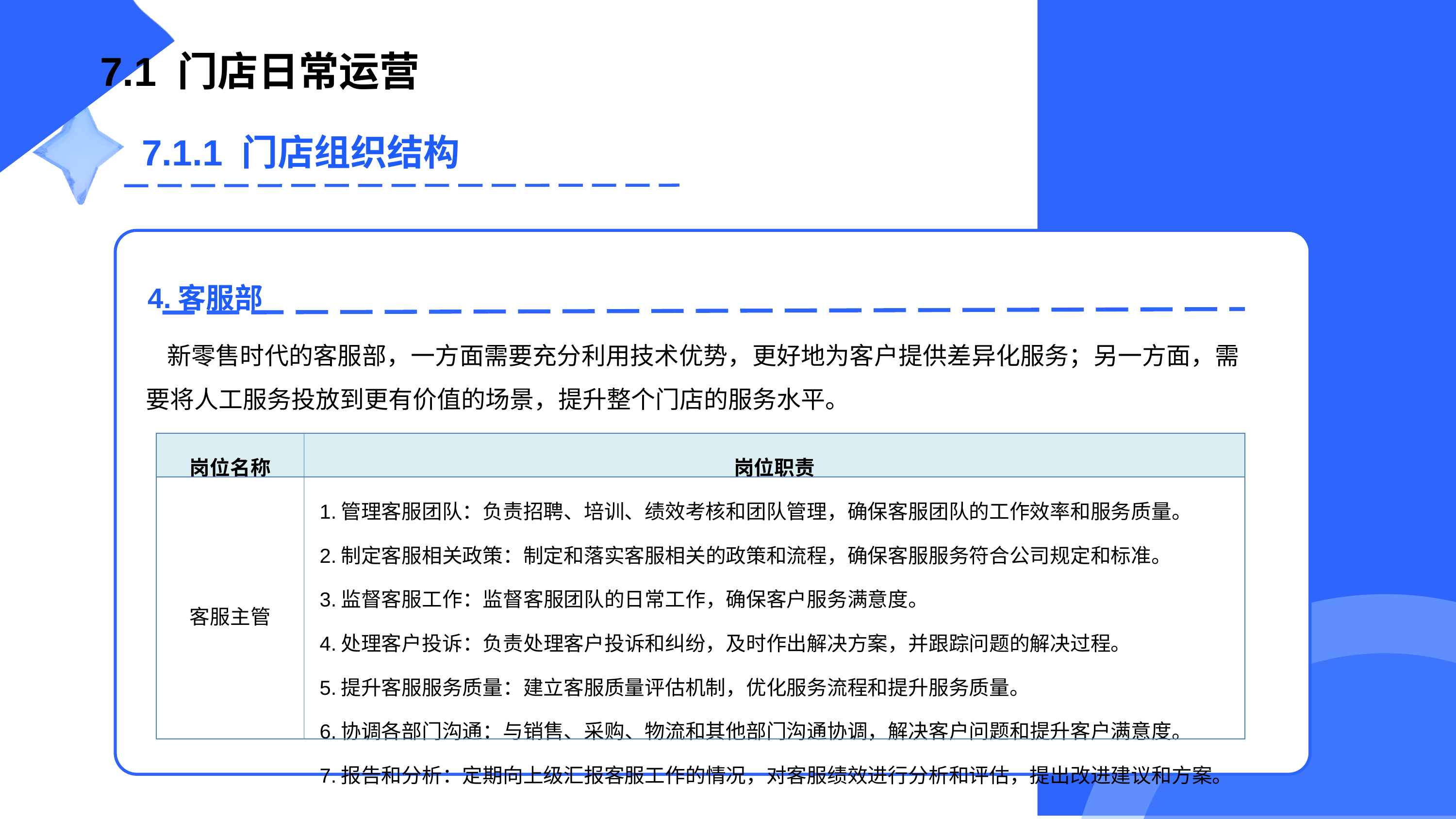

7.1 门店日常运营

7.1.1 门店组织结构

新零售时代的客服部，一方面需要充分利用技术优势，更好地为客户提供差异化服务；另一方面，需要将人工服务投放到更有价值的场景，提升整个门店的服务水平。
4.客服部

| 岗位名称 | 岗位职责 |
| --- | --- |
| 客服主管 | 1.管理客服团队：负责招聘、培训、绩效考核和团队管理，确保客服团队的工作效率和服务质量。 2.制定客服相关政策：制定和落实客服相关的政策和流程，确保客服服务符合公司规定和标准。 3.监督客服工作：监督客服团队的日常工作，确保客户服务满意度。 4.处理客户投诉：负责处理客户投诉和纠纷，及时作出解决方案，并跟踪问题的解决过程。 5.提升客服服务质量：建立客服质量评估机制，优化服务流程和提升服务质量。 6.协调各部门沟通：与销售、采购、物流和其他部门沟通协调，解决客户问题和提升客户满意度。 7.报告和分析：定期向上级汇报客服工作的情况，对客服绩效进行分析和评估，提出改进建议和方案。 |